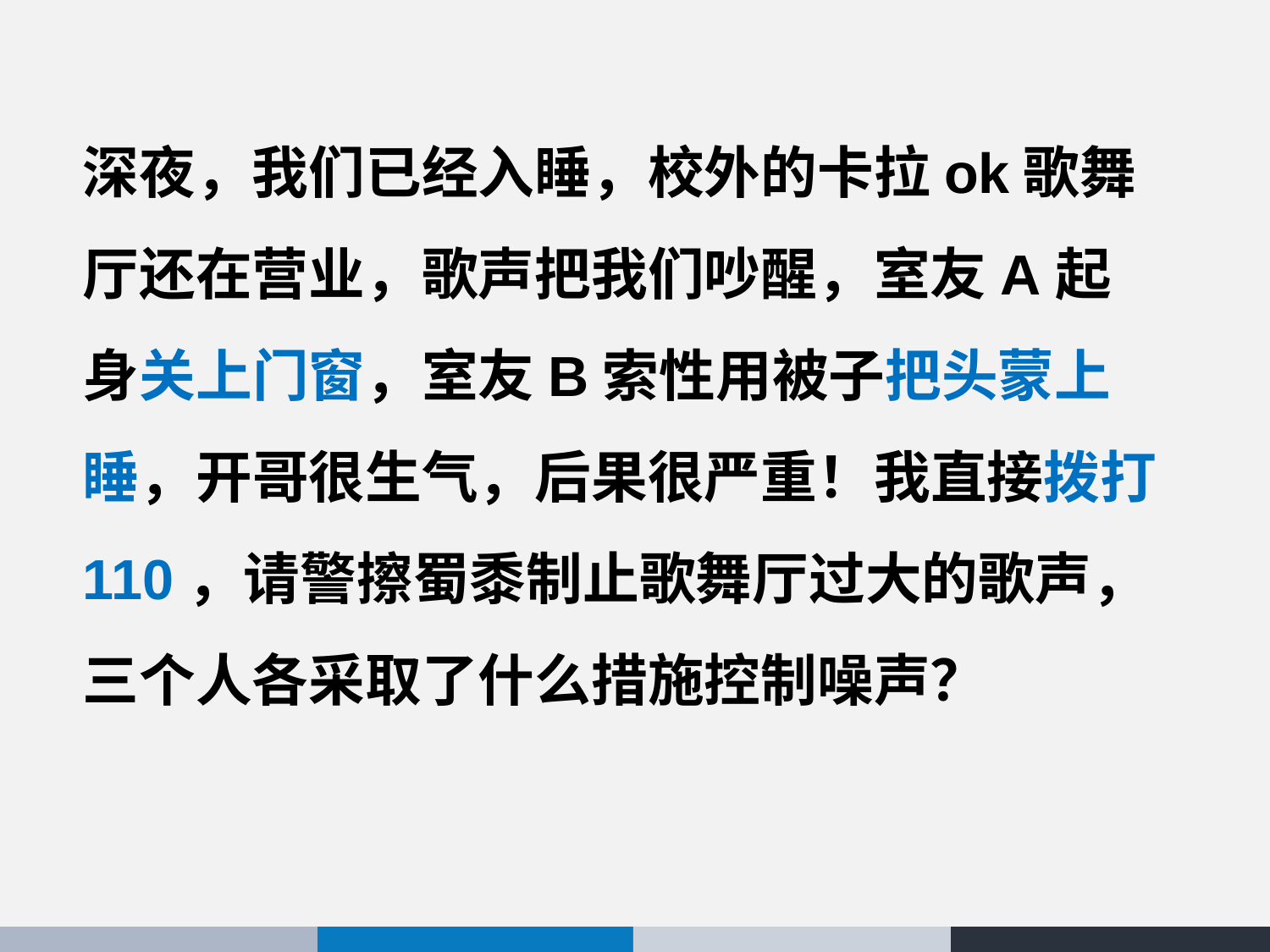

深夜，我们已经入睡，校外的卡拉ok歌舞厅还在营业，歌声把我们吵醒，室友A起身关上门窗，室友B索性用被子把头蒙上睡，开哥很生气，后果很严重！我直接拨打110，请警擦蜀黍制止歌舞厅过大的歌声，三个人各采取了什么措施控制噪声？